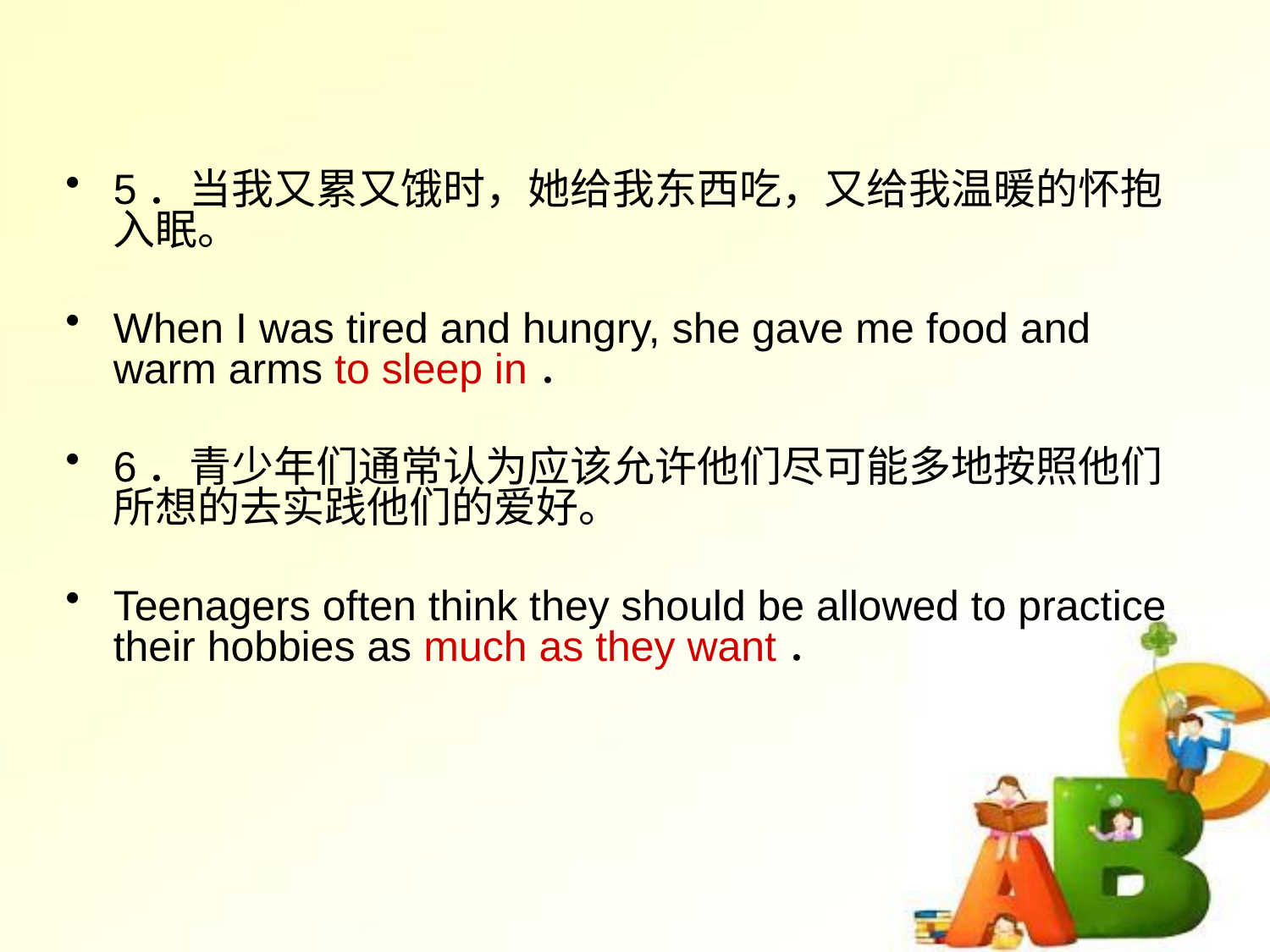

5．当我又累又饿时，她给我东西吃，又给我温暖的怀抱入眠。

When I was tired and hungry, she gave me food and warm arms to sleep in．

6．青少年们通常认为应该允许他们尽可能多地按照他们所想的去实践他们的爱好。

Teenagers often think they should be allowed to practice their hobbies as much as they want．